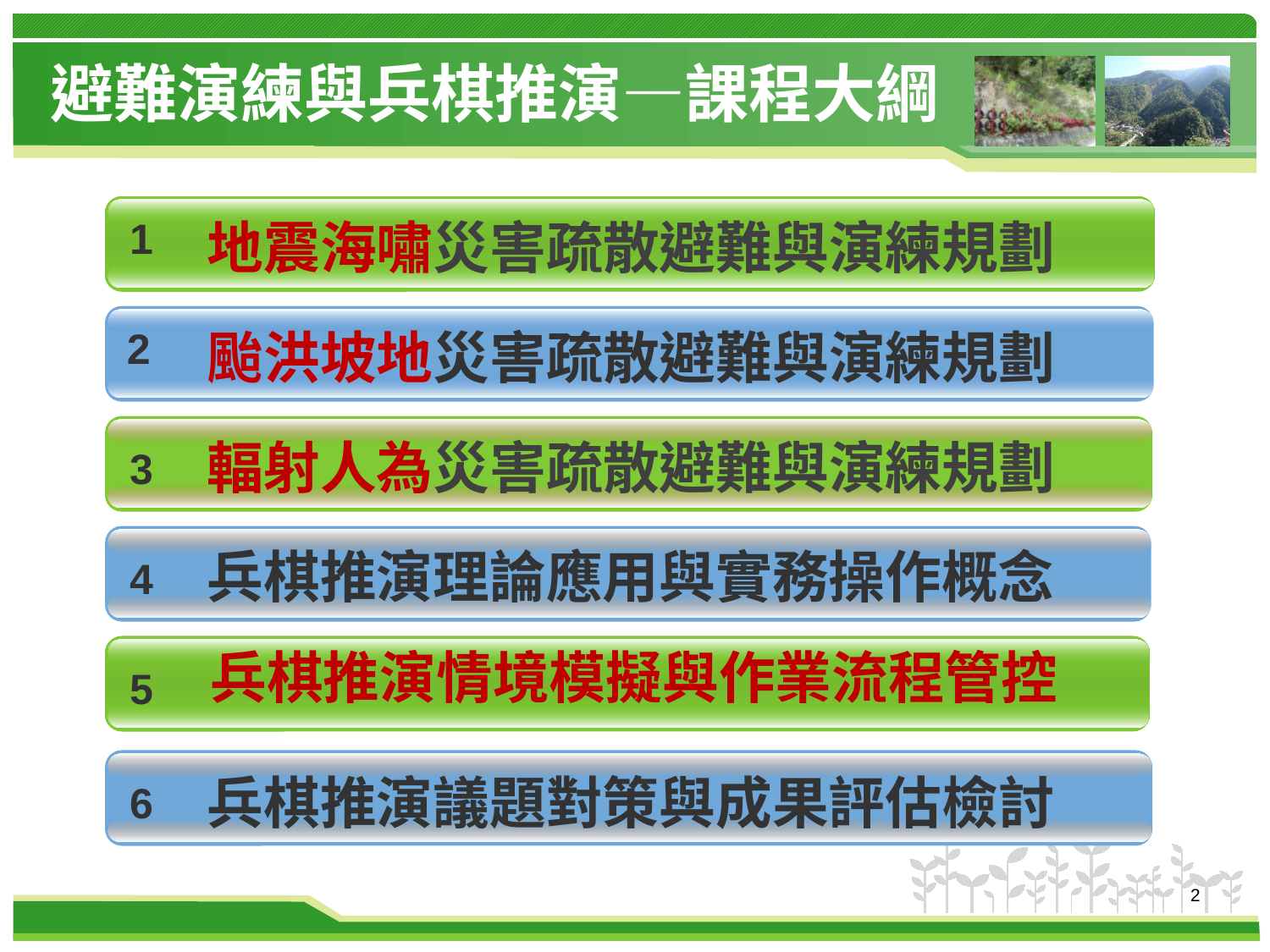

# 避難演練與兵棋推演—課程大綱

1
地震海嘯災害疏散避難與演練規劃

2
颱洪坡地災害疏散避難與演練規劃

輻射人為災害疏散避難與演練規劃
3

兵棋推演理論應用與實務操作概念
4
兵棋推演情境模擬與作業流程管控

5

兵棋推演議題對策與成果評估檢討
6
2